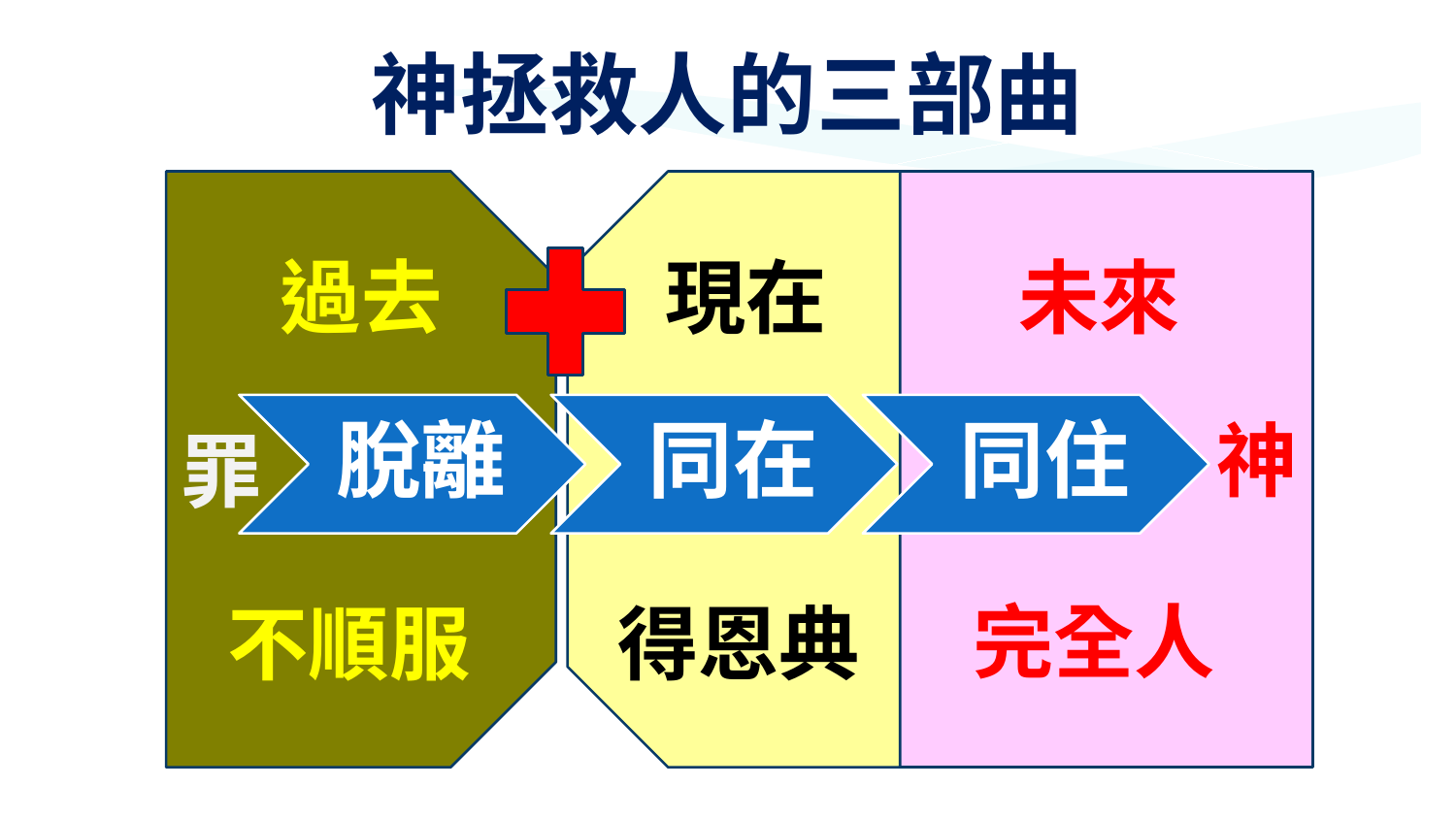

神拯救人的三部曲
脫離
同在
同住

過去
現在
未來

神
罪
完全人
不順服
得恩典